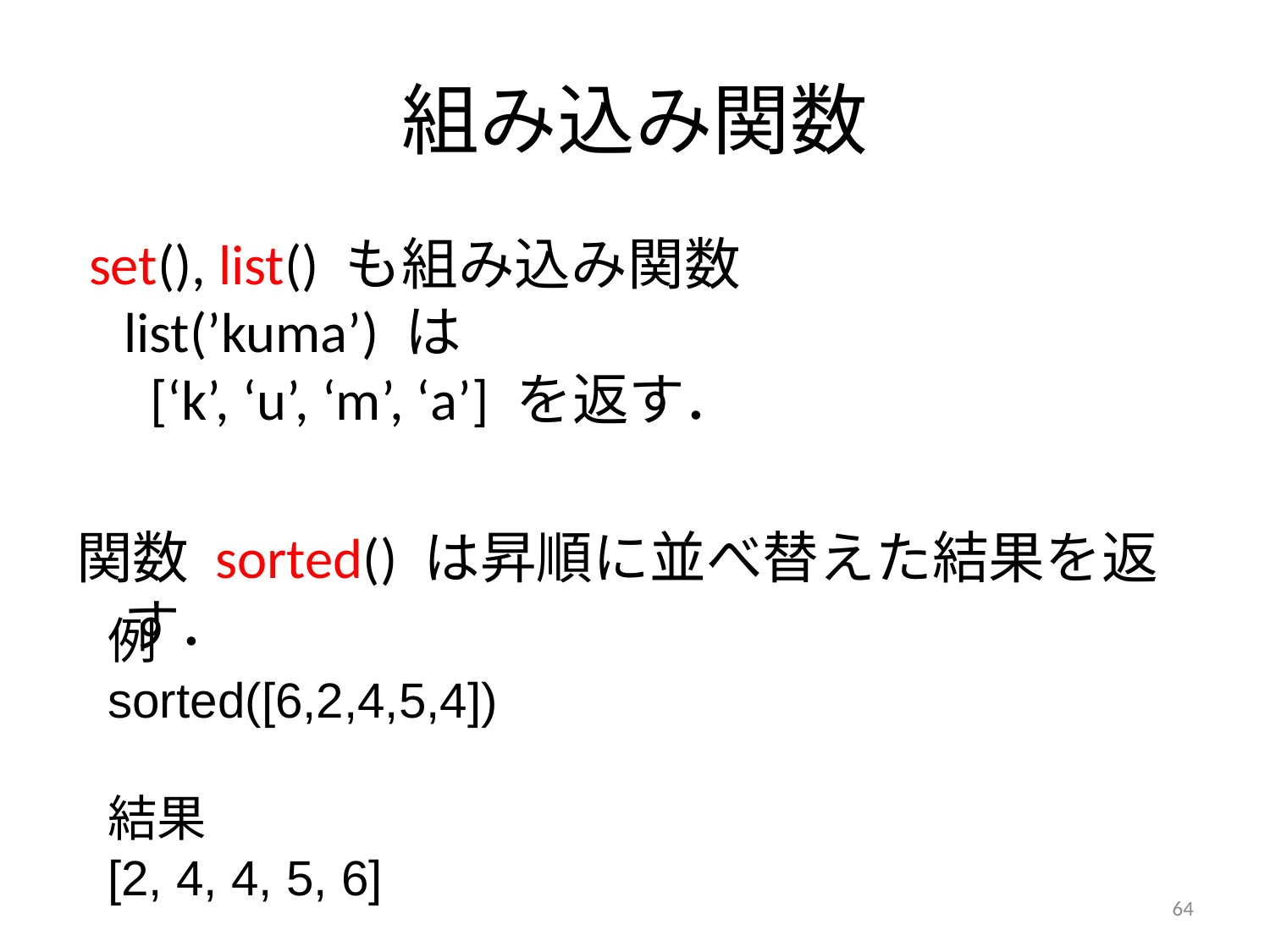

# 組み込み関数
 set(), list() も組み込み関数
list(’kuma’) は
 [‘k’, ‘u’, ‘m’, ‘a’] を返す．

関数 sorted() は昇順に並べ替えた結果を返す．
例
sorted([6,2,4,5,4])

結果
[2, 4, 4, 5, 6]
64